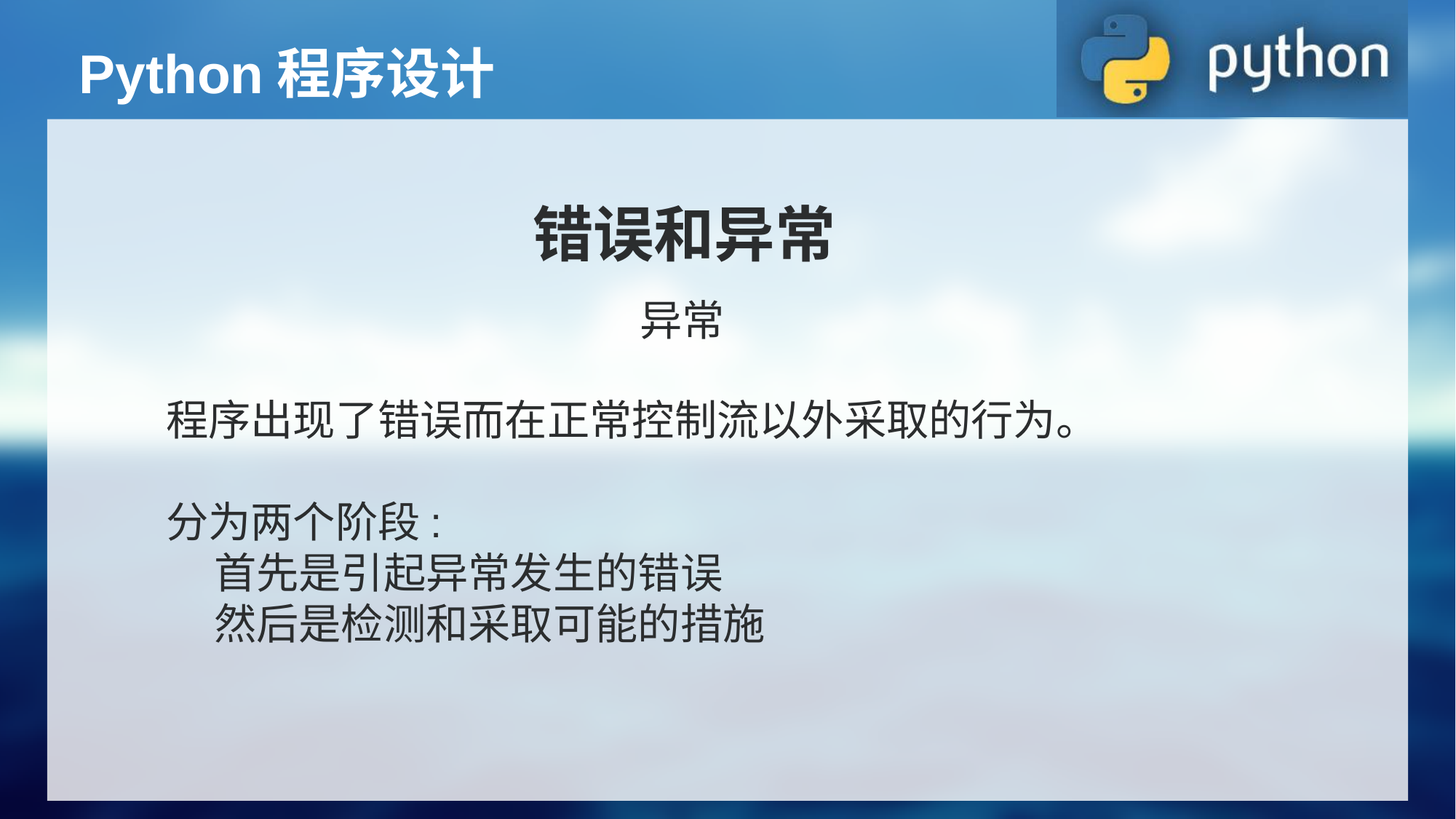

Python程序设计
错误和异常
异常
程序出现了错误而在正常控制流以外采取的行为。

分为两个阶段:
    首先是引起异常发生的错误
    然后是检测和采取可能的措施